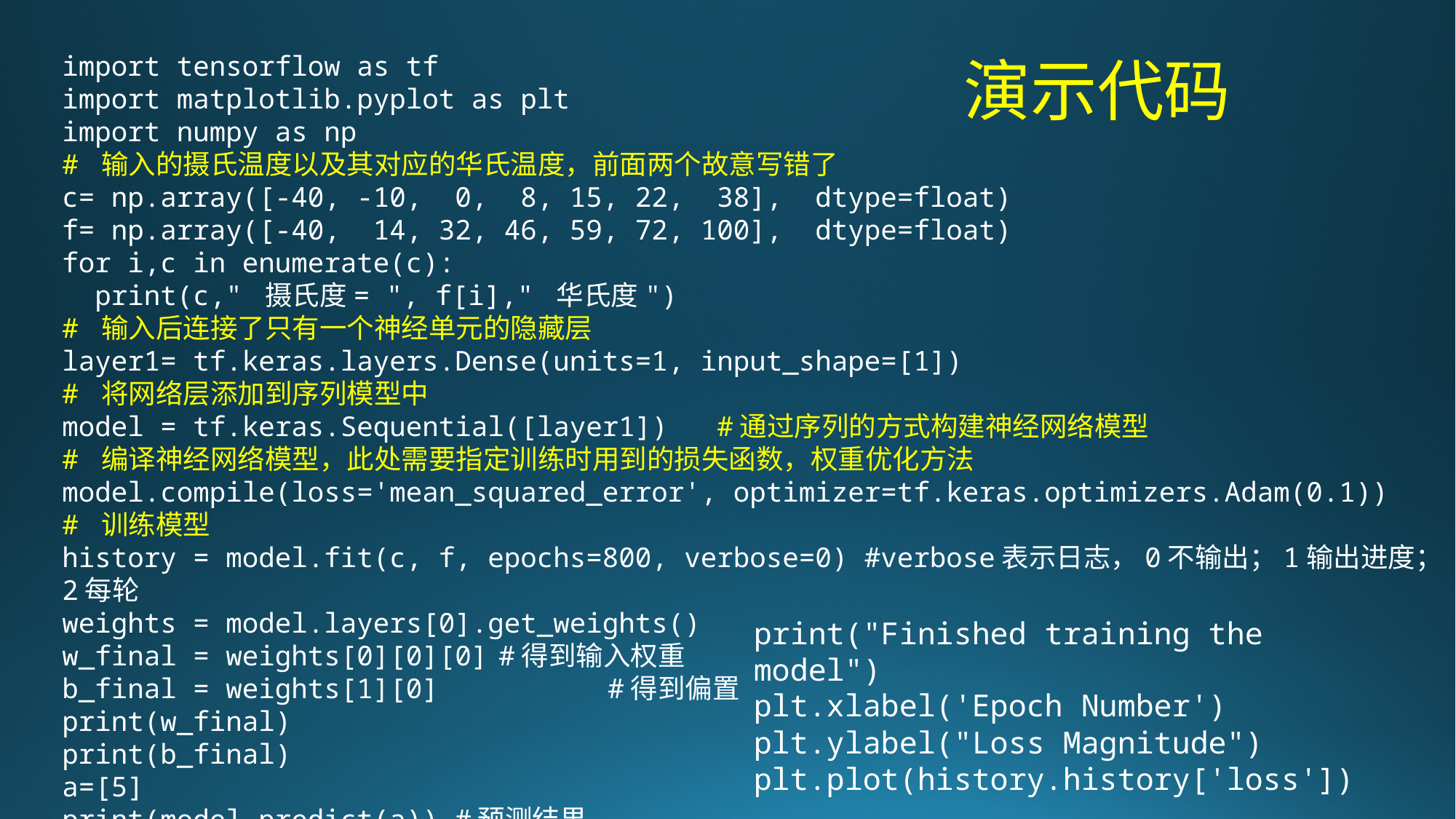

import tensorflow as tf
import matplotlib.pyplot as plt
import numpy as np
# 输入的摄氏温度以及其对应的华氏温度，前面两个故意写错了
c= np.array([-40, -10,  0,  8, 15, 22,  38],  dtype=float)
f= np.array([-40,  14, 32, 46, 59, 72, 100],  dtype=float)
for i,c in enumerate(c):
  print(c," 摄氏度= ", f[i]," 华氏度")
# 输入后连接了只有一个神经单元的隐藏层
layer1= tf.keras.layers.Dense(units=1, input_shape=[1])
# 将网络层添加到序列模型中
model = tf.keras.Sequential([layer1])	#通过序列的方式构建神经网络模型
# 编译神经网络模型，此处需要指定训练时用到的损失函数，权重优化方法
model.compile(loss='mean_squared_error', optimizer=tf.keras.optimizers.Adam(0.1))
# 训练模型
history = model.fit(c, f, epochs=800, verbose=0) #verbose表示日志，0不输出；1输出进度；2每轮
weights = model.layers[0].get_weights()
w_final = weights[0][0][0]	#得到输入权重
b_final = weights[1][0]		#得到偏置
print(w_final)
print(b_final)
a=[5]
print(model.predict(a)) #预测结果
演示代码
print("Finished training the model")
plt.xlabel('Epoch Number')
plt.ylabel("Loss Magnitude")
plt.plot(history.history['loss'])